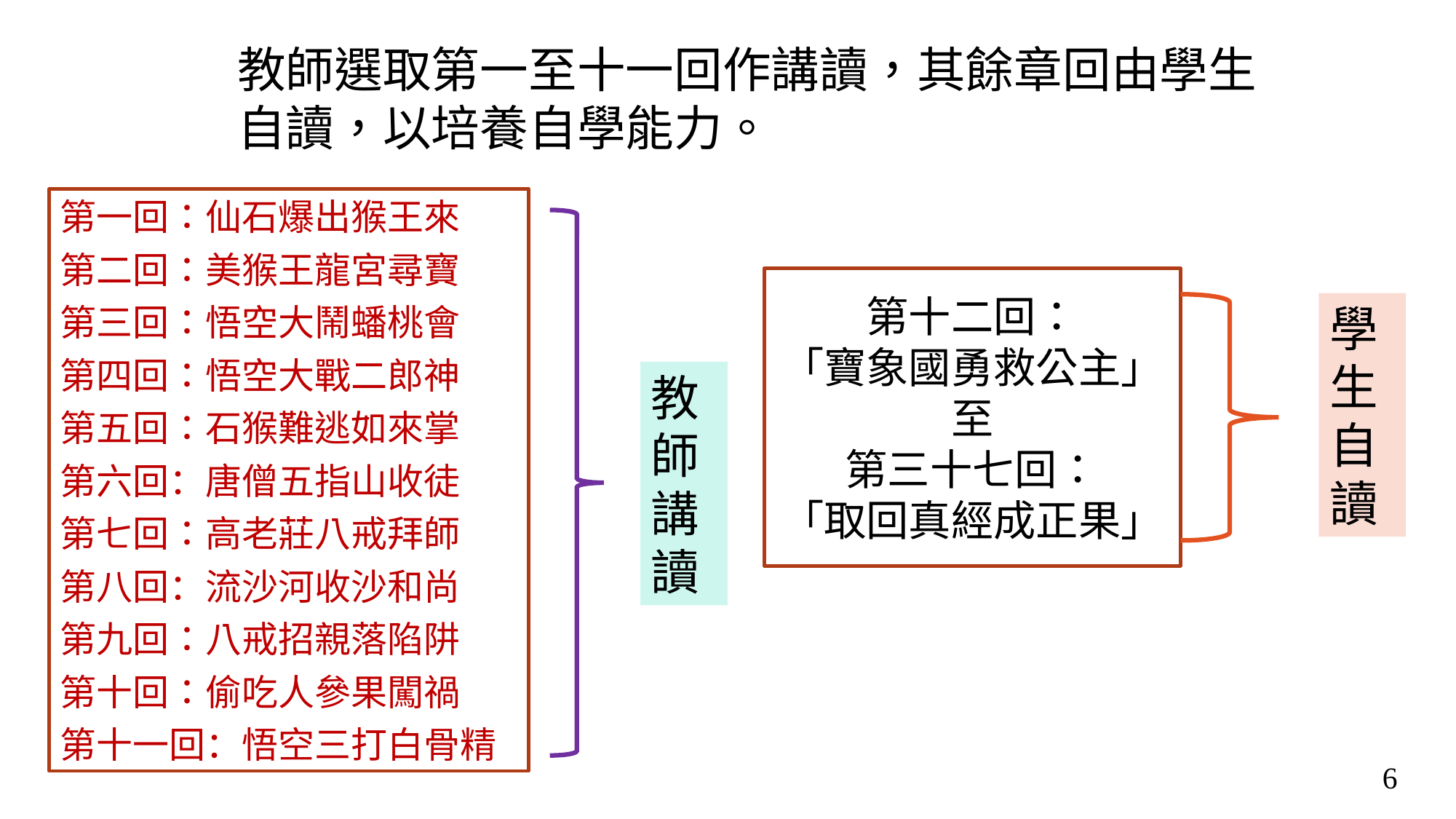

教師選取第一至十一回作講讀，其餘章回由學生自讀，以培養自學能力。
第一回：仙石爆出猴王來
第二回：美猴王龍宮尋寶
第三回：悟空大鬧蟠桃會
第四回：悟空大戰二郎神
第五回：石猴難逃如來掌
第六回：唐僧五指山收徒
第七回：高老莊八戒拜師
第八回：流沙河收沙和尚
第九回：八戒招親落陷阱
第十回：偷吃人參果闖禍
第十一回：悟空三打白骨精

第十二回：
「寶象國勇救公主」
至
第三十七回：
「取回真經成正果」
學生自讀

教師講讀
6